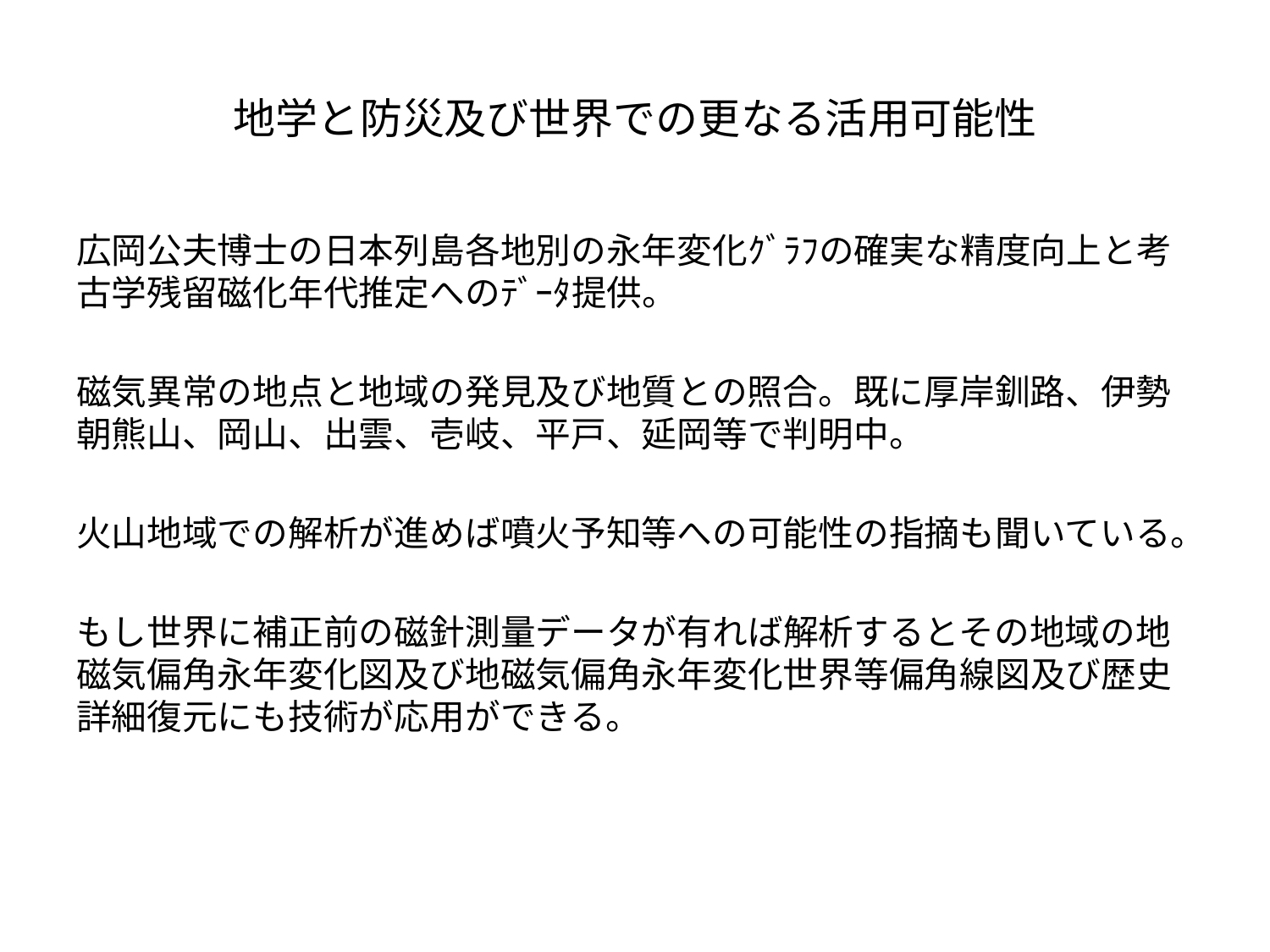

# 地学と防災及び世界での更なる活用可能性
広岡公夫博士の日本列島各地別の永年変化ｸﾞﾗﾌの確実な精度向上と考古学残留磁化年代推定へのﾃﾞｰﾀ提供。

磁気異常の地点と地域の発見及び地質との照合。既に厚岸釧路、伊勢朝熊山、岡山、出雲、壱岐、平戸、延岡等で判明中。

火山地域での解析が進めば噴火予知等への可能性の指摘も聞いている。

もし世界に補正前の磁針測量データが有れば解析するとその地域の地磁気偏角永年変化図及び地磁気偏角永年変化世界等偏角線図及び歴史詳細復元にも技術が応用ができる。